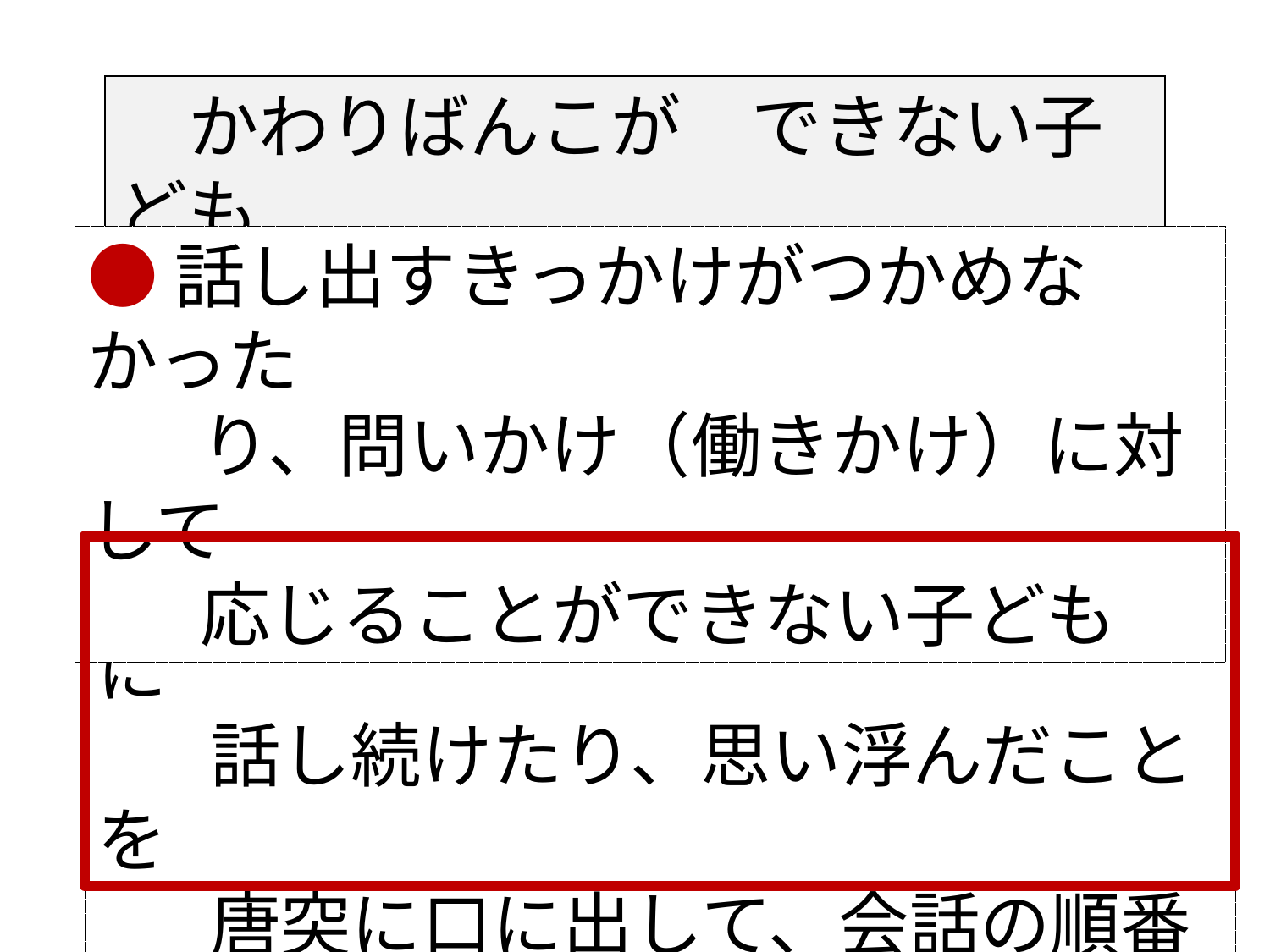

かわりばんこが　できない子ども
●話し出すきっかけがつかめなかった
　　り、問いかけ（働きかけ）に対して
　　応じることができない子ども
●相手に話す機会を与えず一方的に
　　話し続けたり、思い浮んだことを
　　唐突に口に出して、会話の順番を
　　守れない子ども